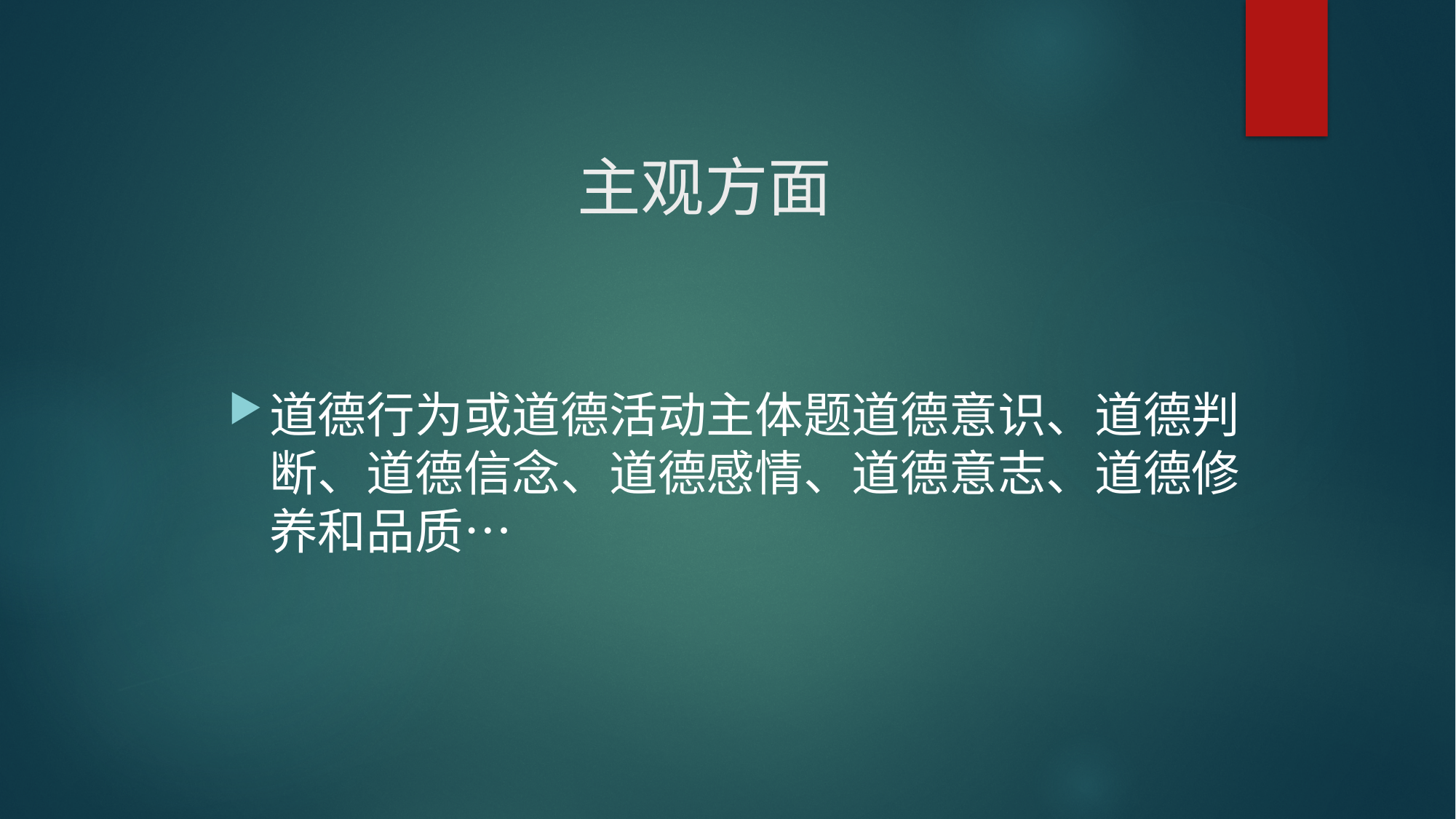

# 主观方面
道德行为或道德活动主体题道德意识、道德判断、道德信念、道德感情、道德意志、道德修养和品质…